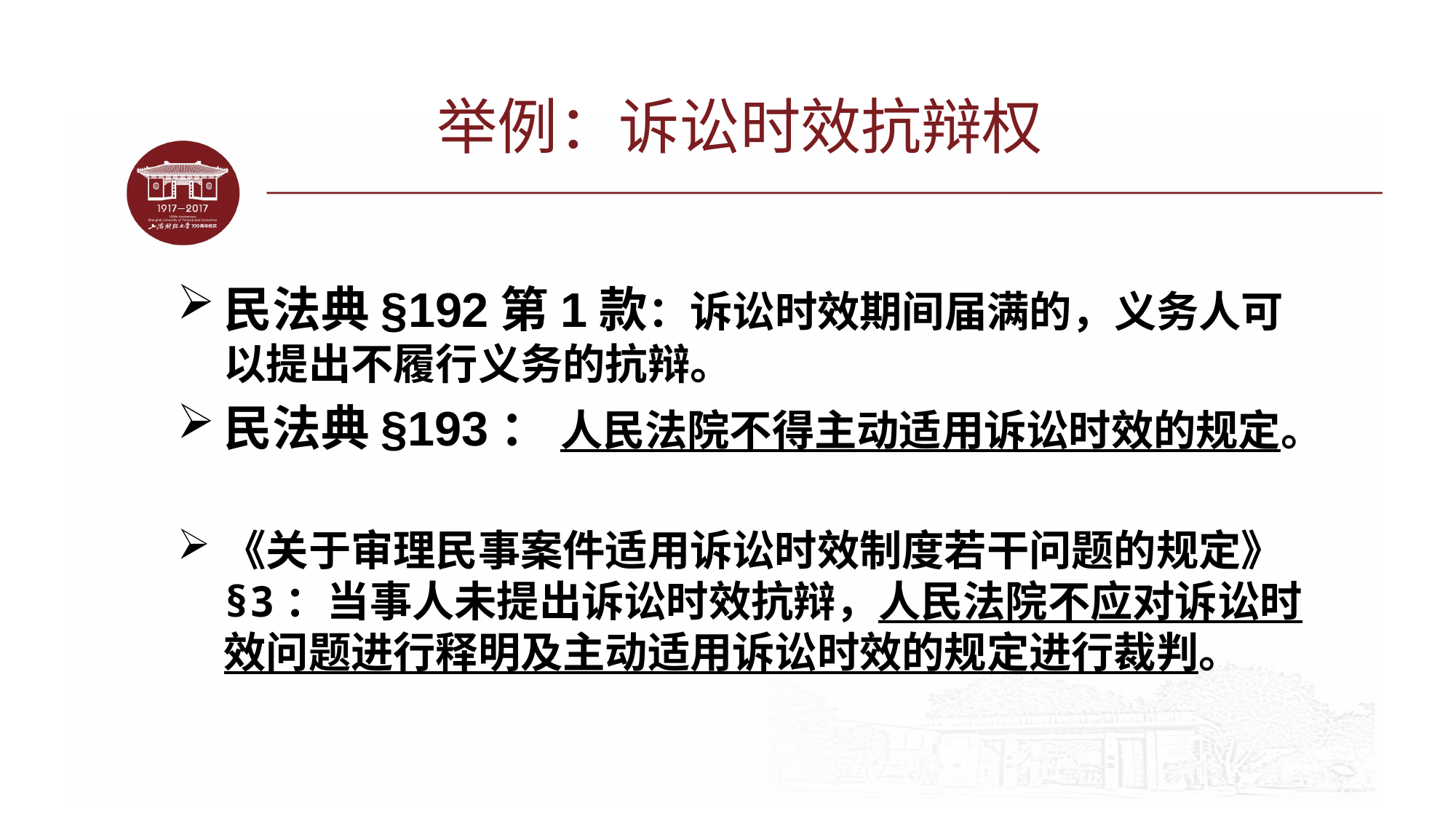

# 举例：诉讼时效抗辩权
民法典§192第1款：诉讼时效期间届满的，义务人可以提出不履行义务的抗辩。
民法典§193： 人民法院不得主动适用诉讼时效的规定。

《关于审理民事案件适用诉讼时效制度若干问题的规定》§3：当事人未提出诉讼时效抗辩，人民法院不应对诉讼时效问题进行释明及主动适用诉讼时效的规定进行裁判。